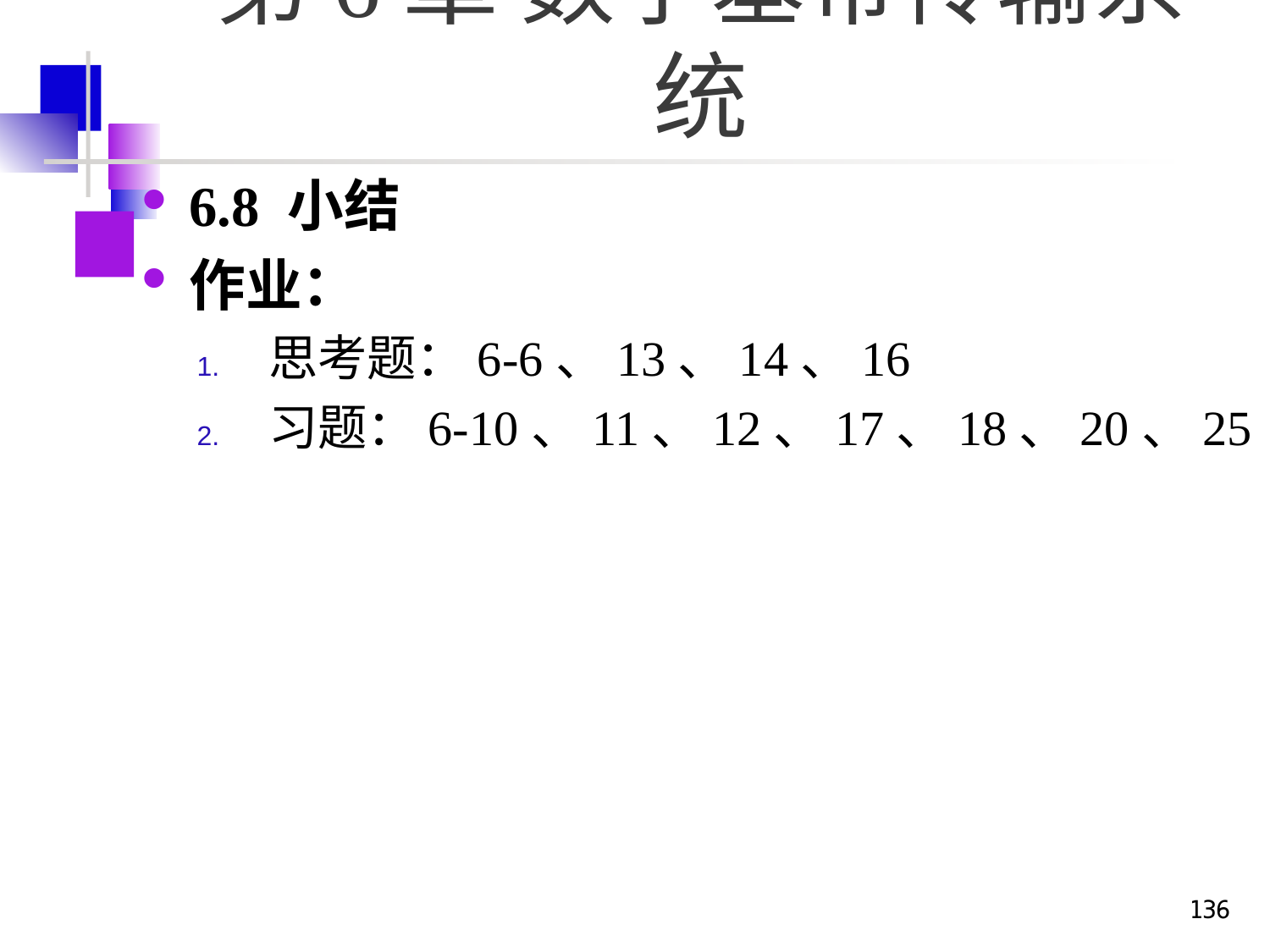

# 第6章 数字基带传输系统
6.8 小结
作业：
思考题：6-6、13、14、16
习题：6-10、11、12、17、18、20、25

136